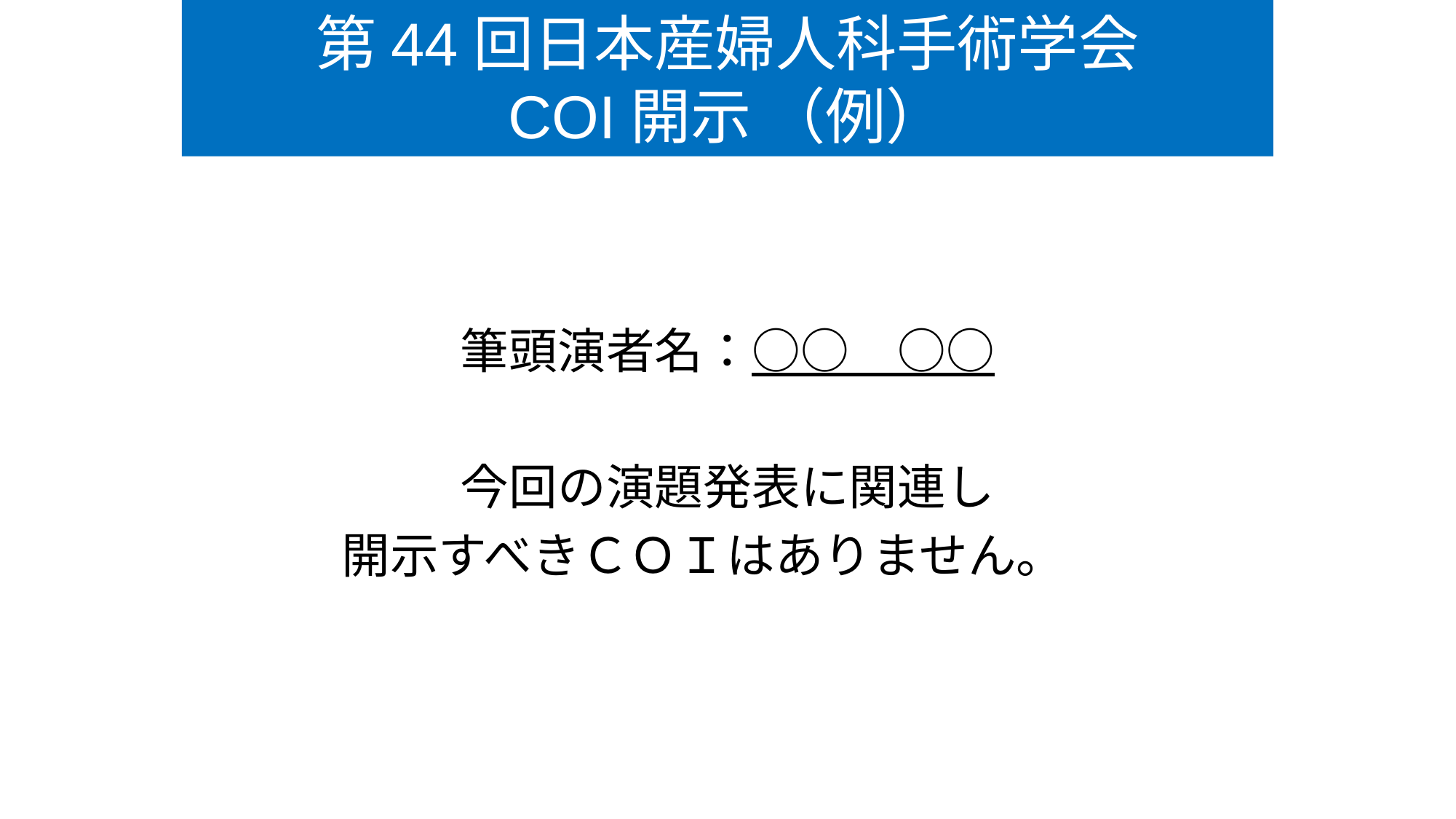

第44回日本産婦人科手術学会
COI開示 （例）
筆頭演者名：○○　○○

今回の演題発表に関連し
開示すべきＣＯＩはありません。